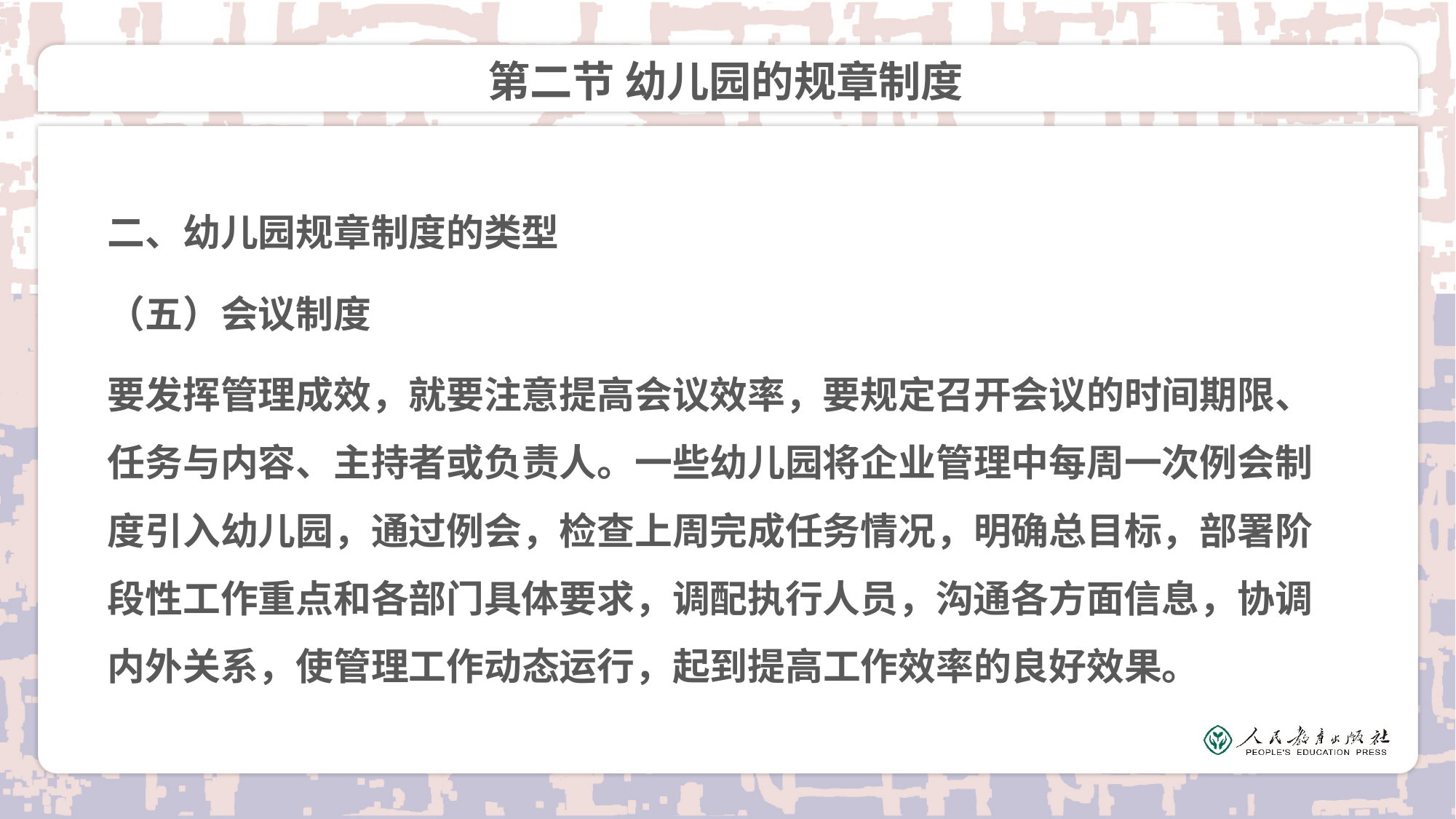

# 第二节 幼儿园的规章制度
二、幼儿园规章制度的类型
（五）会议制度
要发挥管理成效，就要注意提高会议效率，要规定召开会议的时间期限、任务与内容、主持者或负责人。一些幼儿园将企业管理中每周一次例会制度引入幼儿园，通过例会，检查上周完成任务情况，明确总目标，部署阶段性工作重点和各部门具体要求，调配执行人员，沟通各方面信息，协调内外关系，使管理工作动态运行，起到提高工作效率的良好效果。